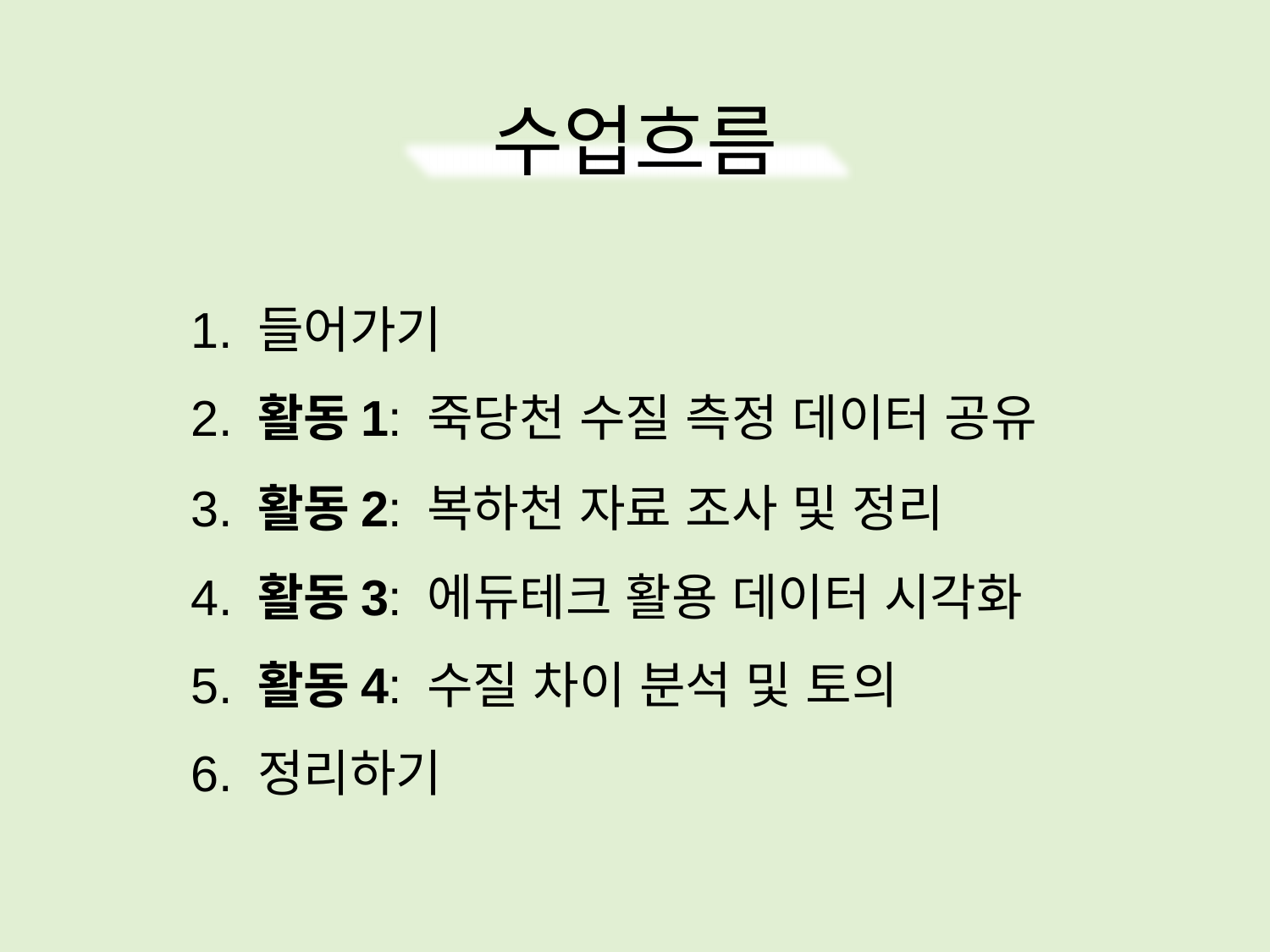

수업흐름

1. 들어가기
2. 활동1: 죽당천 수질 측정 데이터 공유
3. 활동2: 복하천 자료 조사 및 정리
4. 활동3: 에듀테크 활용 데이터 시각화
5. 활동4: 수질 차이 분석 및 토의
6. 정리하기